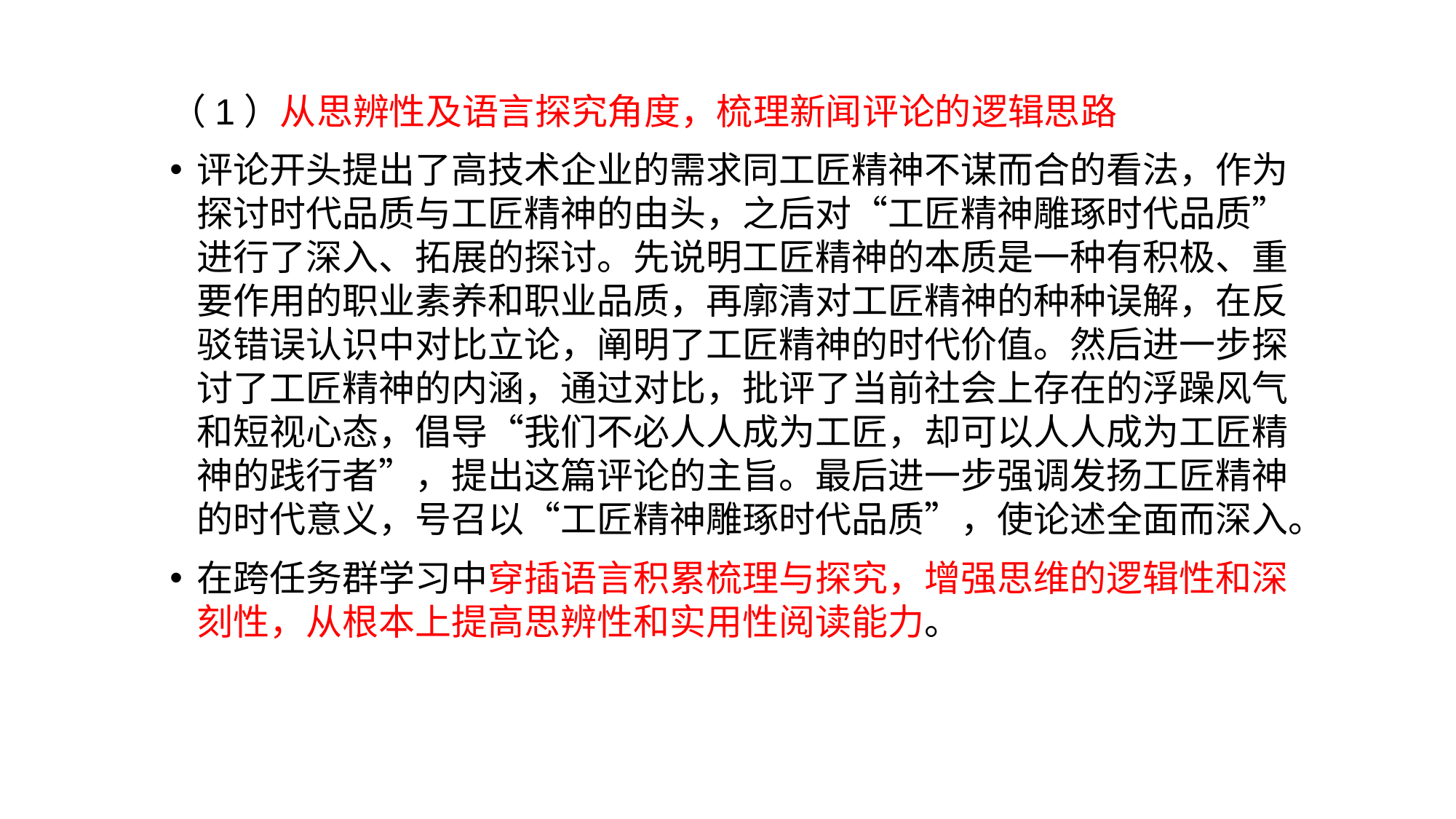

（1）从思辨性及语言探究角度，梳理新闻评论的逻辑思路
评论开头提出了高技术企业的需求同工匠精神不谋而合的看法，作为探讨时代品质与工匠精神的由头，之后对“工匠精神雕琢时代品质”进行了深入、拓展的探讨。先说明工匠精神的本质是一种有积极、重要作用的职业素养和职业品质，再廓清对工匠精神的种种误解，在反驳错误认识中对比立论，阐明了工匠精神的时代价值。然后进一步探讨了工匠精神的内涵，通过对比，批评了当前社会上存在的浮躁风气和短视心态，倡导“我们不必人人成为工匠，却可以人人成为工匠精神的践行者”，提出这篇评论的主旨。最后进一步强调发扬工匠精神的时代意义，号召以“工匠精神雕琢时代品质”，使论述全面而深入。
在跨任务群学习中穿插语言积累梳理与探究，增强思维的逻辑性和深刻性，从根本上提高思辨性和实用性阅读能力。